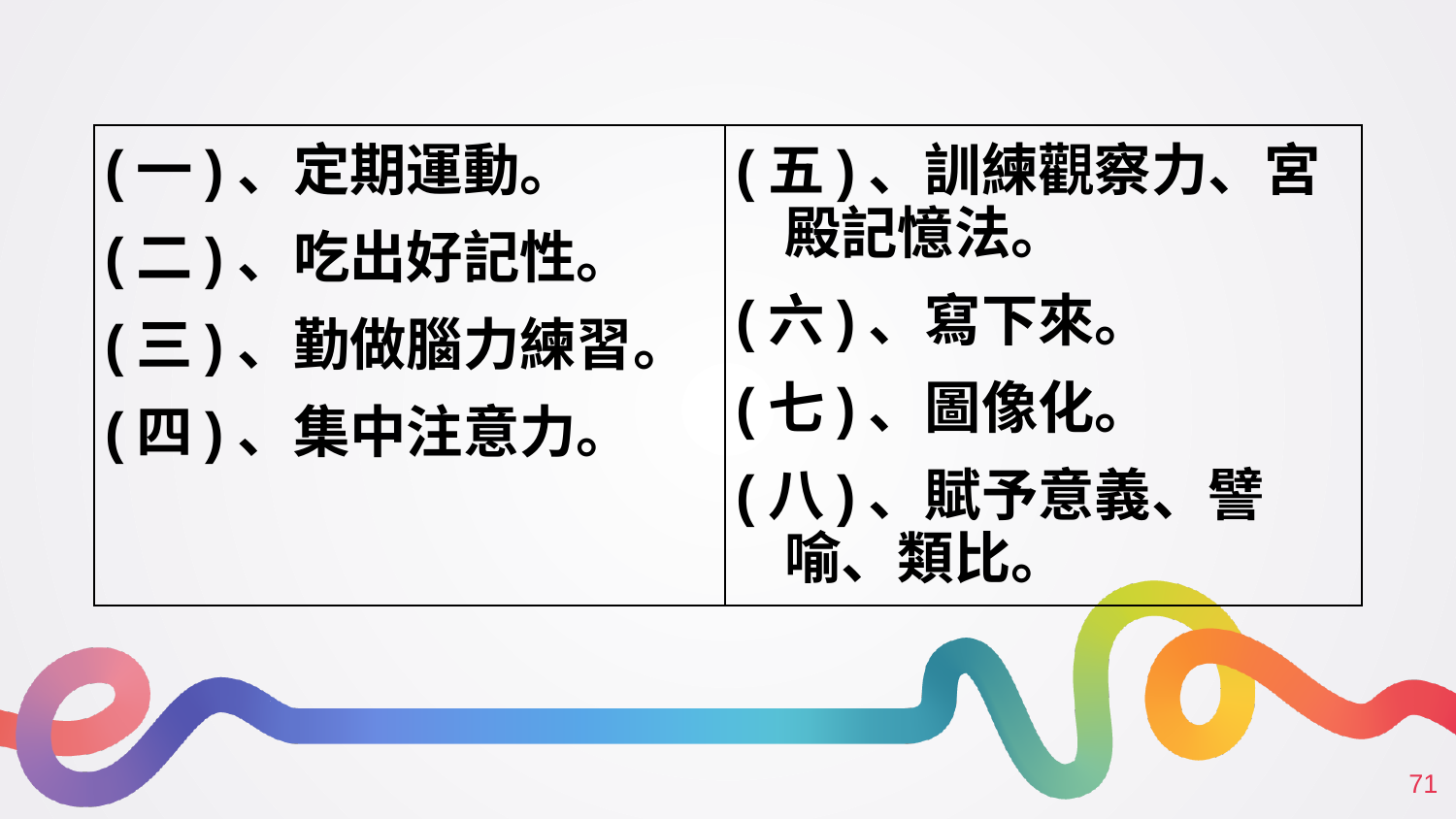

| (一)、定期運動。 (二)、吃出好記性。 (三)、勤做腦力練習。 (四)、集中注意力。 | (五)、訓練觀察力、宮殿記憶法。 (六)、寫下來。 (七)、圖像化。 (八)、賦予意義、譬喻、類比。 |
| --- | --- |

71